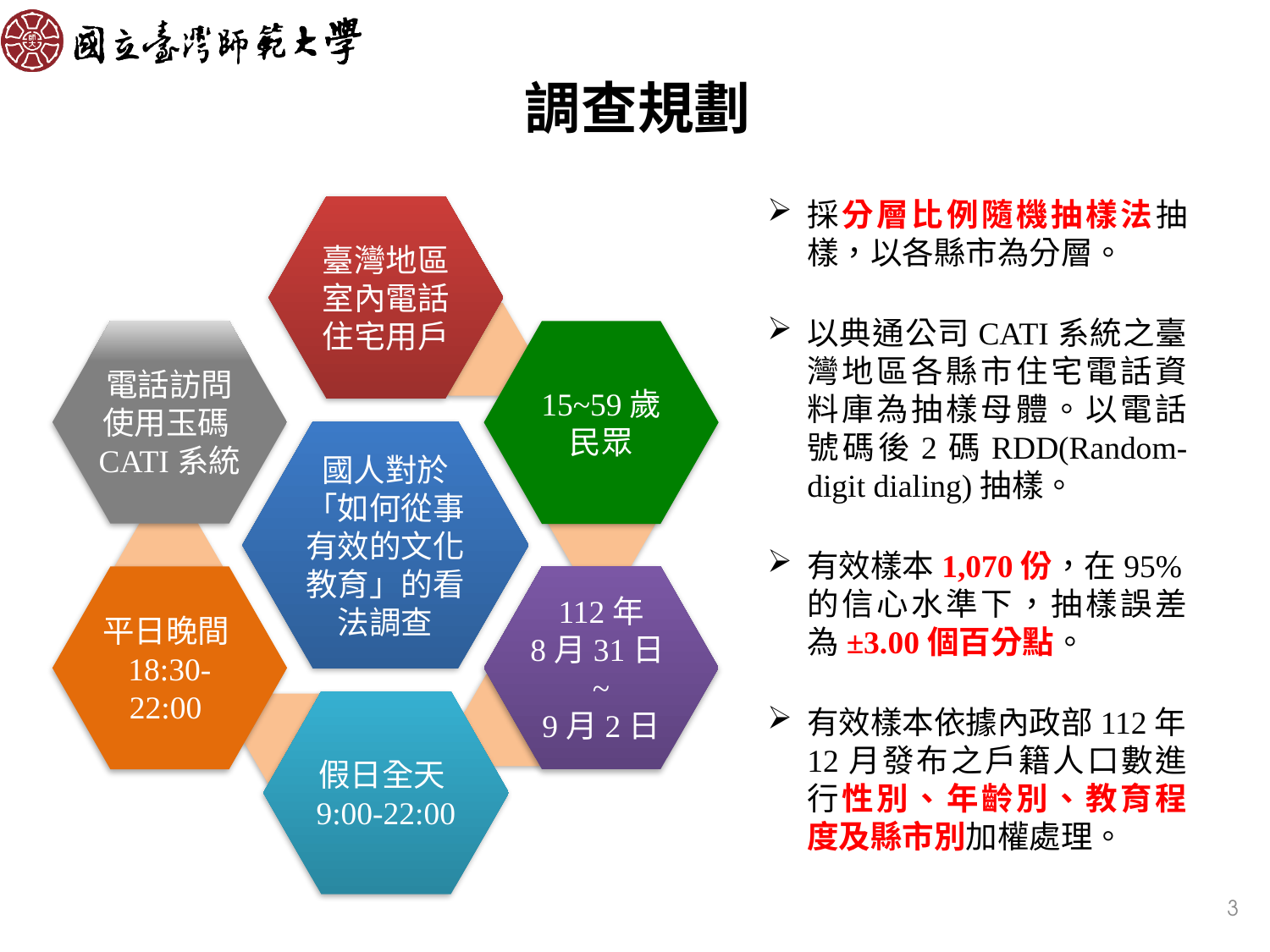

調查規劃
採分層比例隨機抽樣法抽樣，以各縣市為分層。
以典通公司CATI系統之臺灣地區各縣市住宅電話資料庫為抽樣母體。以電話號碼後2碼RDD(Random-digit dialing)抽樣。
有效樣本1,070份，在95%的信心水準下，抽樣誤差為±3.00個百分點。
有效樣本依據內政部112年12月發布之戶籍人口數進行性別、年齡別、教育程度及縣市別加權處理。
國人對於「如何從事有效的文化教育」的看法調查
臺灣地區室內電話住宅用戶
15~59歲
民眾
112年
8月31日~
9月2日
假日全天9:00-22:00
平日晚間18:30-22:00
電話訪問使用玉碼CATI系統
3